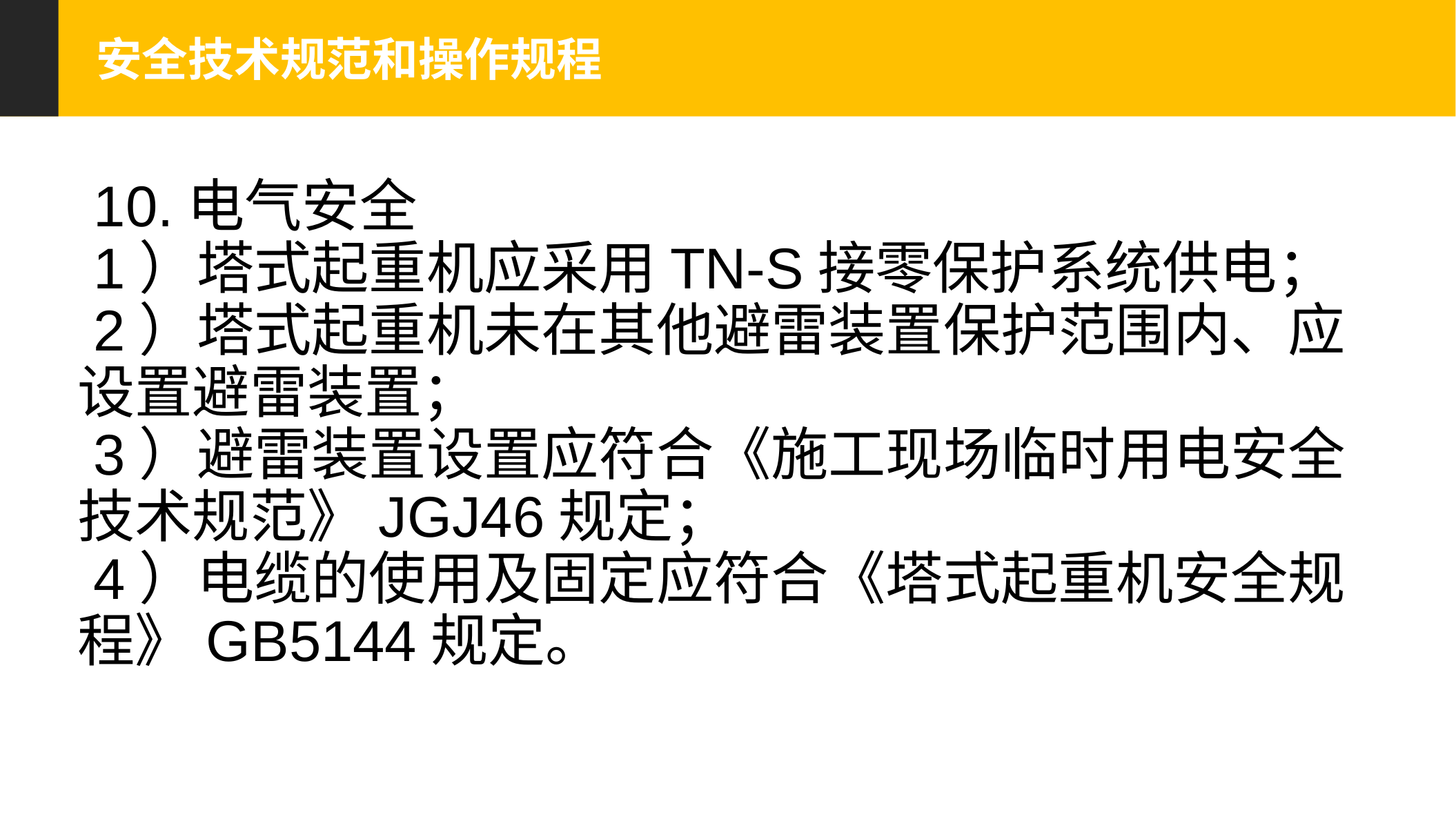

安全技术规范和操作规程
 10.电气安全
 1）塔式起重机应采用TN-S接零保护系统供电；
 2）塔式起重机未在其他避雷装置保护范围内、应设置避雷装置；
 3）避雷装置设置应符合《施工现场临时用电安全技术规范》JGJ46规定；
 4）电缆的使用及固定应符合《塔式起重机安全规程》GB5144规定。